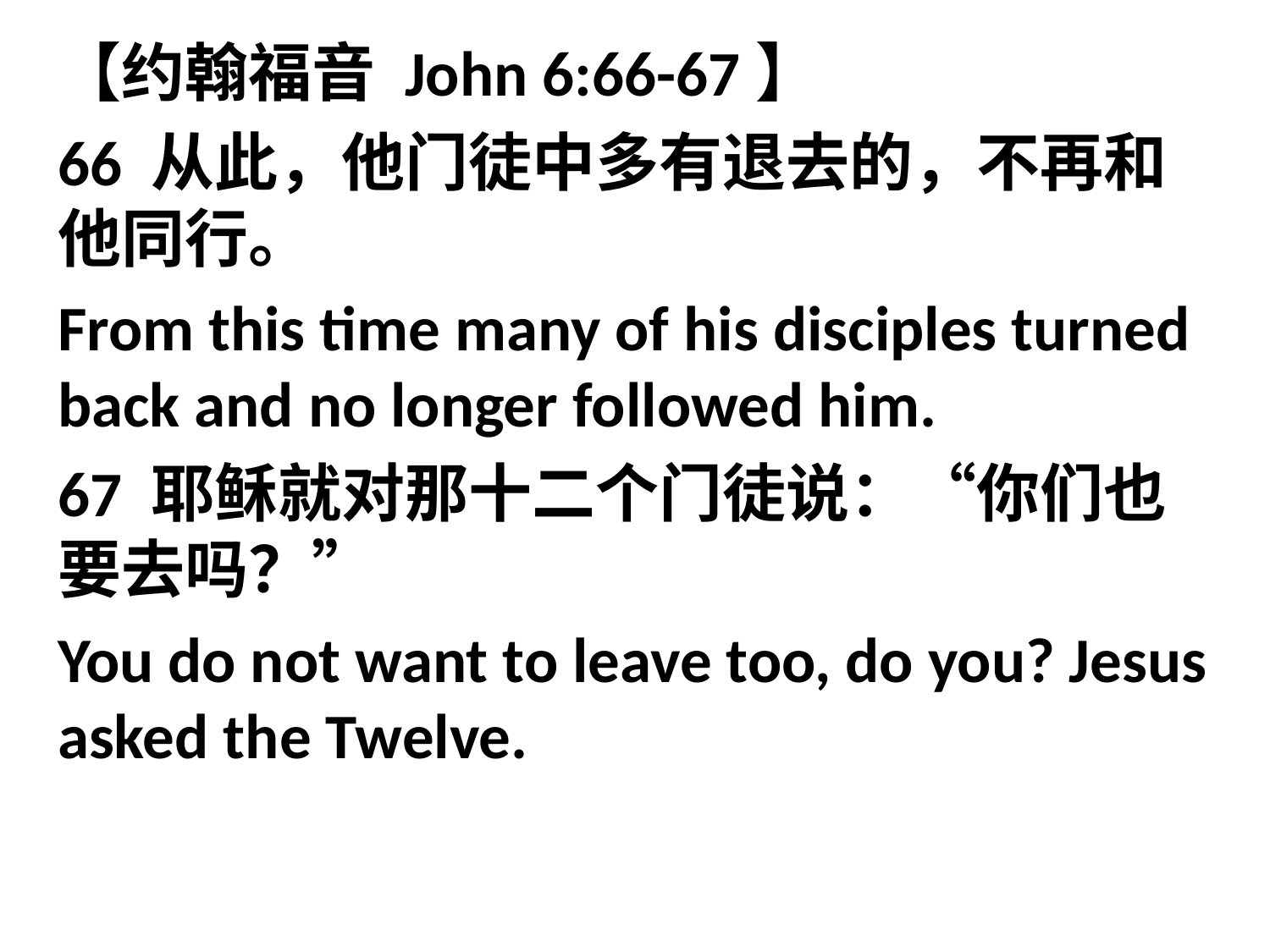

【约翰福音 John 6:66-67】
66 从此，他门徒中多有退去的，不再和他同行。
From this time many of his disciples turned back and no longer followed him.
67 耶稣就对那十二个门徒说：“你们也要去吗？”
You do not want to leave too, do you? Jesus asked the Twelve.